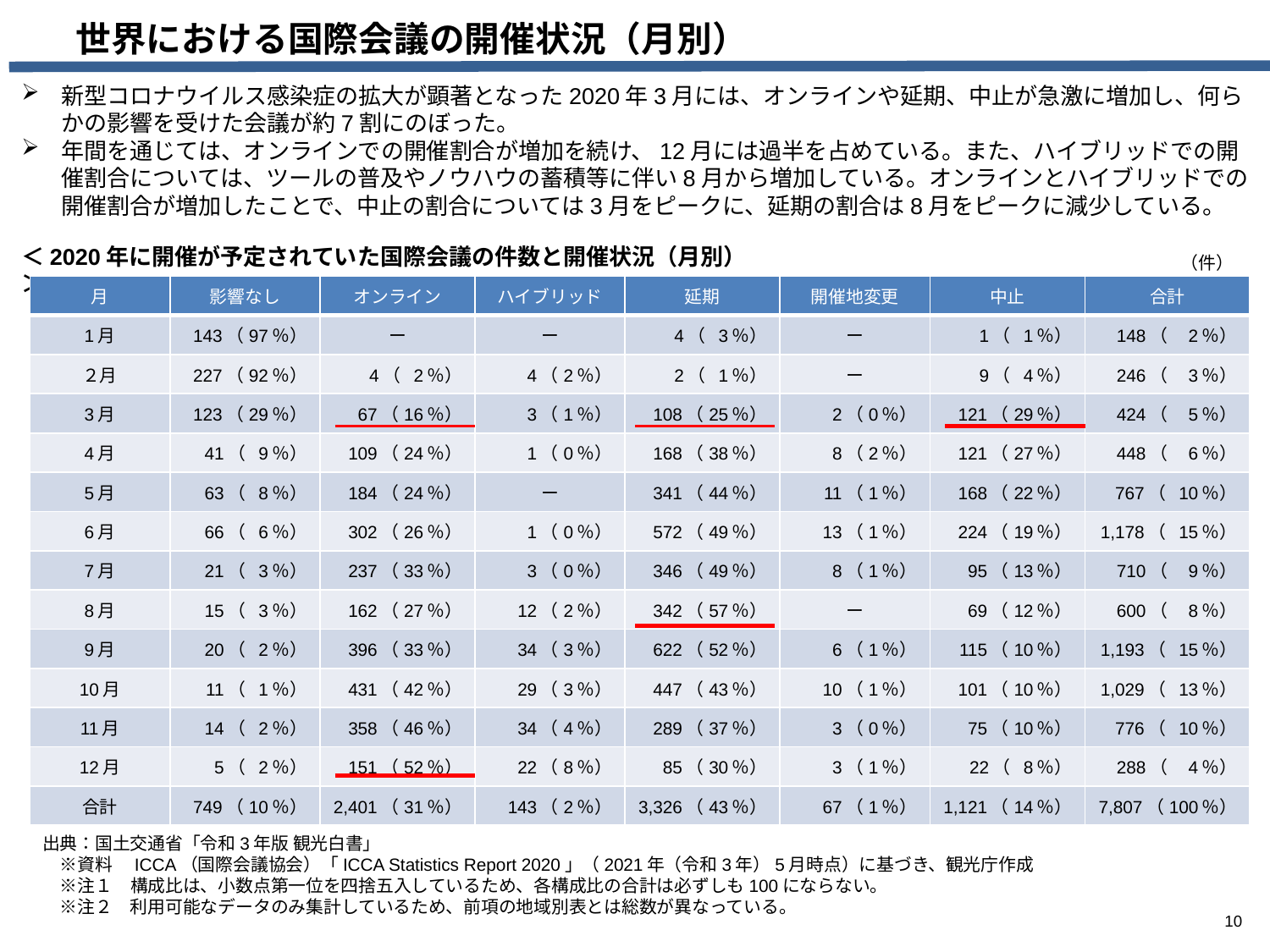

世界における国際会議の開催状況（月別）
新型コロナウイルス感染症の拡大が顕著となった2020年3月には、オンラインや延期、中止が急激に増加し、何らかの影響を受けた会議が約7割にのぼった。
年間を通じては、オンラインでの開催割合が増加を続け、12月には過半を占めている。また、ハイブリッドでの開催割合については、ツールの普及やノウハウの蓄積等に伴い8月から増加している。オンラインとハイブリッドでの開催割合が増加したことで、中止の割合については3月をピークに、延期の割合は8月をピークに減少している。
＜2020年に開催が予定されていた国際会議の件数と開催状況（月別）＞
（件）
| 月 | 影響なし | オンライン | ハイブリッド | 延期 | 開催地変更 | 中止 | 合計 |
| --- | --- | --- | --- | --- | --- | --- | --- |
| 1月 | 143（97％） | ー | ー | 4（ 3％） | ー | 1（ 1％） | 148（ 2％） |
| ２月 | 227（92％） | 4（ 2％） | 4（2％） | 2（ 1％） | ー | 9（ 4％） | 246（ 3％） |
| 3月 | 123（29％） | 67（16％） | 3（1％） | 108（25％） | 2（0％） | 121（29％） | 424（ 5％） |
| 4月 | 41（ 9％） | 109（24％） | 1（0％） | 168（38％） | 8（2％） | 121（27％） | 448（ 6％） |
| 5月 | 63（ 8％） | 184（24％） | ー | 341（44％） | 11（1％） | 168（22％） | 767（ 10％） |
| 6月 | 66（ 6％） | 302（26％） | 1（0％） | 572（49％） | 13（1％） | 224（19％） | 1,178（ 15％） |
| 7月 | 21（ 3％） | 237（33％） | 3（0％） | 346（49％） | 8（1％） | 95（13％） | 710（ 9％） |
| 8月 | 15（ 3％） | 162（27％） | 12（2％） | 342（57％） | ー | 69（12％） | 600（ 8％） |
| 9月 | 20（ 2％） | 396（33％） | 34（3％） | 622（52％） | 6（1％） | 115（10％） | 1,193（ 15％） |
| 10月 | 11（ 1％） | 431（42％） | 29（3％） | 447（43％） | 10（1％） | 101（10％） | 1,029（ 13％） |
| 11月 | 14（ 2％） | 358（46％） | 34（4％） | 289（37％） | 3（0％） | 75（10％） | 776（ 10％） |
| 12月 | 5（ 2％） | 151（52％） | 22（8％） | 85（30％） | 3（1％） | 22（ 8％） | 288（ 4％） |
| 合計 | 749（10％） | 2,401（31％） | 143（2％） | 3,326（43％） | 67（1％） | 1,121（14％） | 7,807（100％） |
出典：国土交通省「令和3年版 観光白書」
　※資料　ICCA（国際会議協会）「ICCA Statistics Report 2020」（2021年（令和3年）5月時点）に基づき、観光庁作成
　※注１　構成比は、小数点第一位を四捨五入しているため、各構成比の合計は必ずしも100にならない。
　※注２　利用可能なデータのみ集計しているため、前項の地域別表とは総数が異なっている。
10